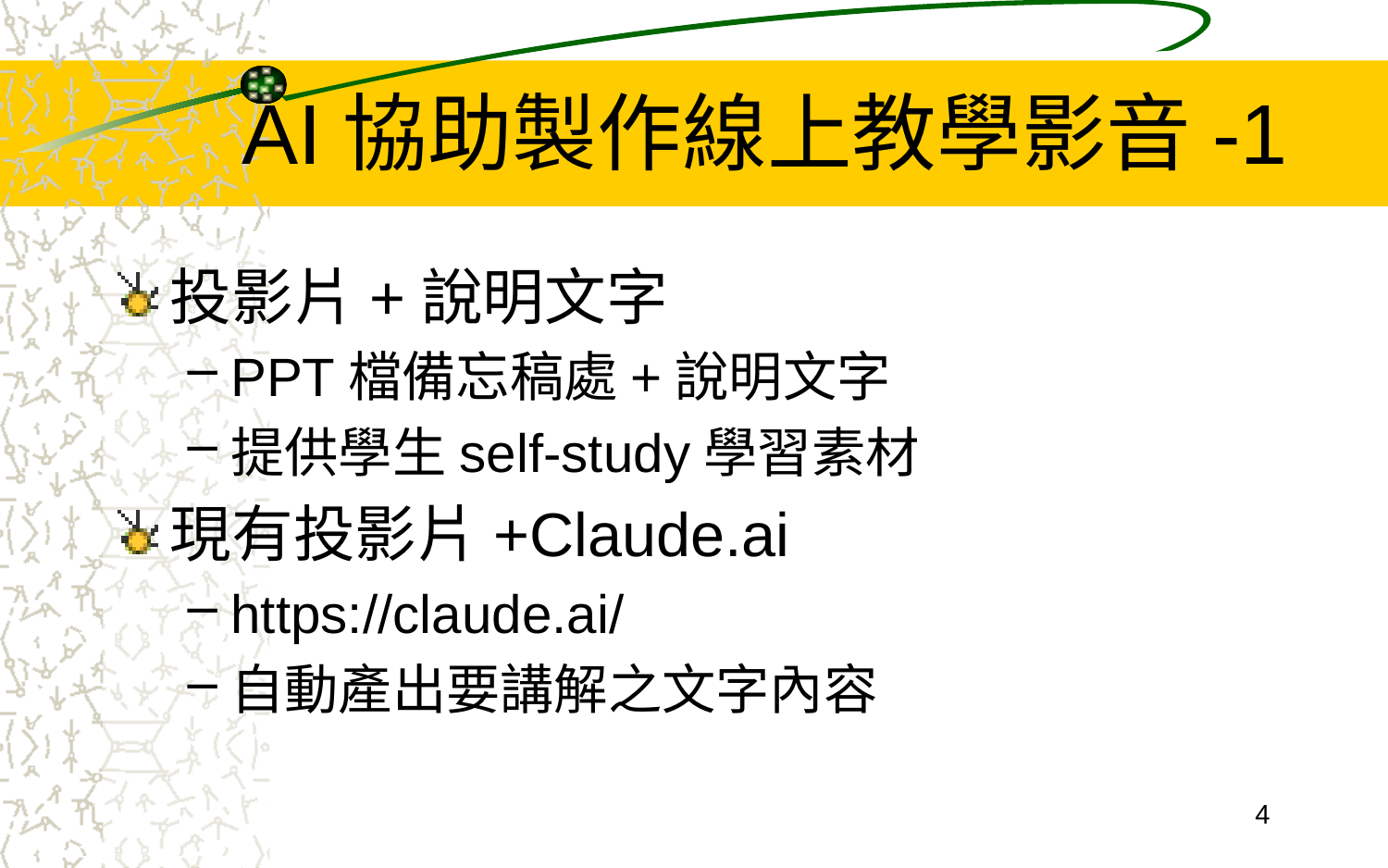

# AI協助製作線上教學影音-1
投影片+說明文字
PPT檔備忘稿處+說明文字
提供學生self-study學習素材
現有投影片+Claude.ai
https://claude.ai/
自動產出要講解之文字內容

4